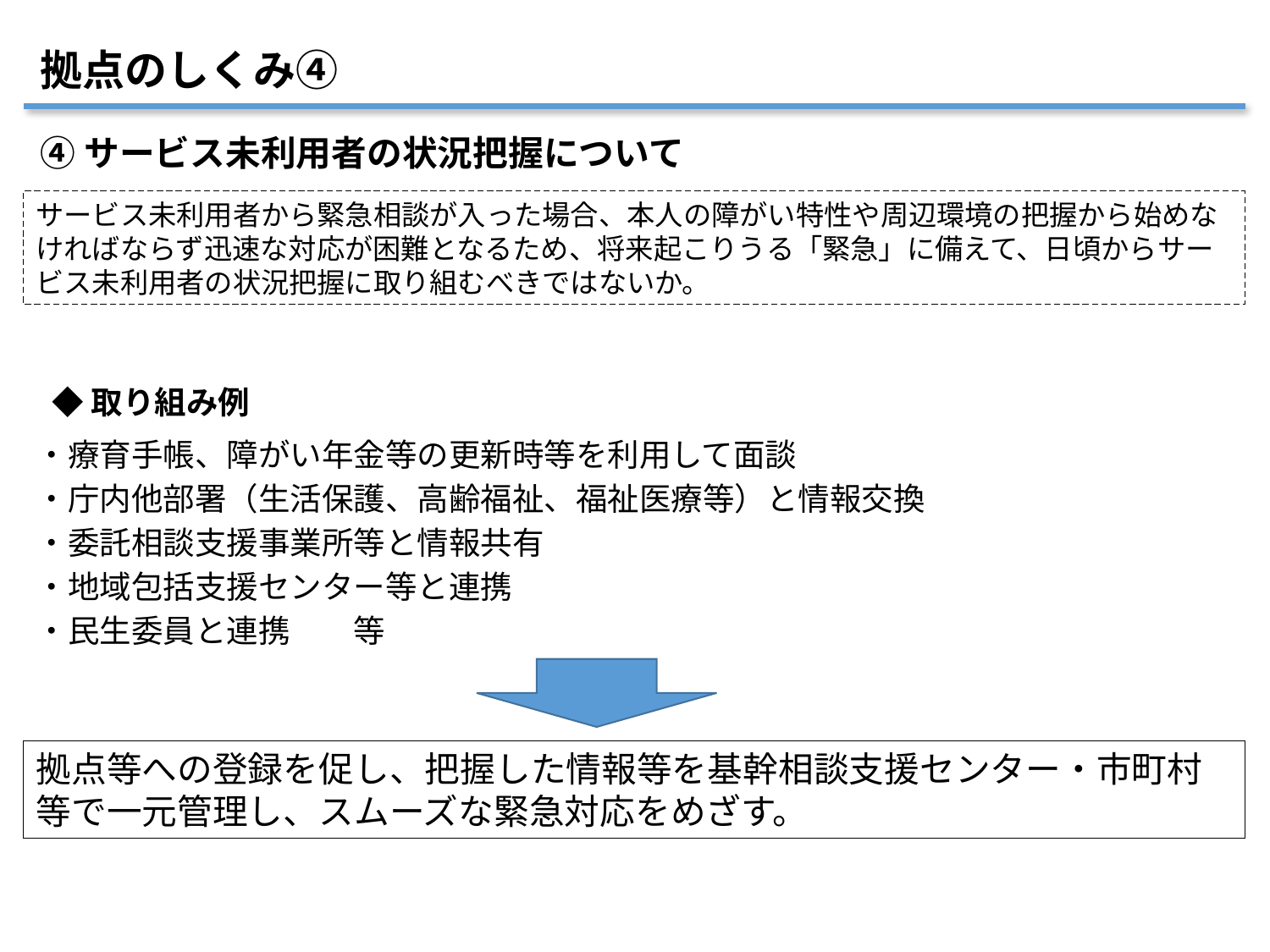

拠点のしくみ④
# ④サービス未利用者の状況把握について

サービス未利用者から緊急相談が入った場合、本人の障がい特性や周辺環境の把握から始めなければならず迅速な対応が困難となるため、将来起こりうる「緊急」に備えて、日頃からサービス未利用者の状況把握に取り組むべきではないか。
◆取り組み例
・療育手帳、障がい年金等の更新時等を利用して面談
・庁内他部署（生活保護、高齢福祉、福祉医療等）と情報交換
・委託相談支援事業所等と情報共有
・地域包括支援センター等と連携
・民生委員と連携　　等

拠点等への登録を促し、把握した情報等を基幹相談支援センター・市町村等で一元管理し、スムーズな緊急対応をめざす。